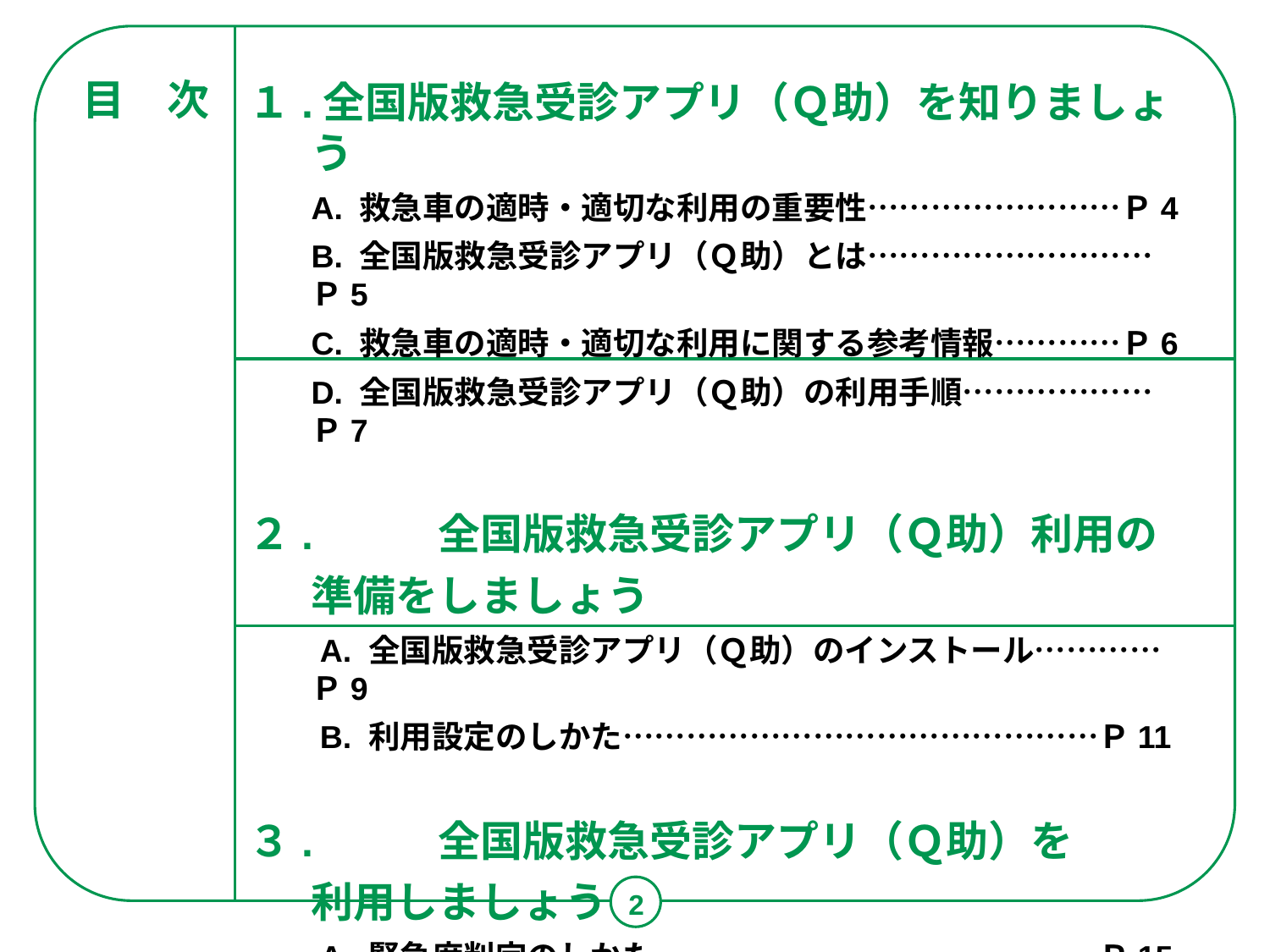

１.全国版救急受診アプリ（Ｑ助）を知りましょう
	A. 救急車の適時・適切な利用の重要性……………………Ｐ4
	B. 全国版救急受診アプリ（Ｑ助）とは………………………Ｐ5
	C. 救急車の適時・適切な利用に関する参考情報…………Ｐ6
	D. 全国版救急受診アプリ（Ｑ助）の利用手順………………Ｐ7

２.	全国版救急受診アプリ（Ｑ助）利用の
	準備をしましょう
　　A. 全国版救急受診アプリ（Ｑ助）のインストール…………Ｐ9
　　B. 利用設定のしかた………………………………………Ｐ11

３.	全国版救急受診アプリ（Ｑ助）を
	利用しましょう
　　A. 緊急度判定のしかた……………………………………Ｐ15
　　B. 医療機関・受診手段の検索のしかた…………………Ｐ20
目　次